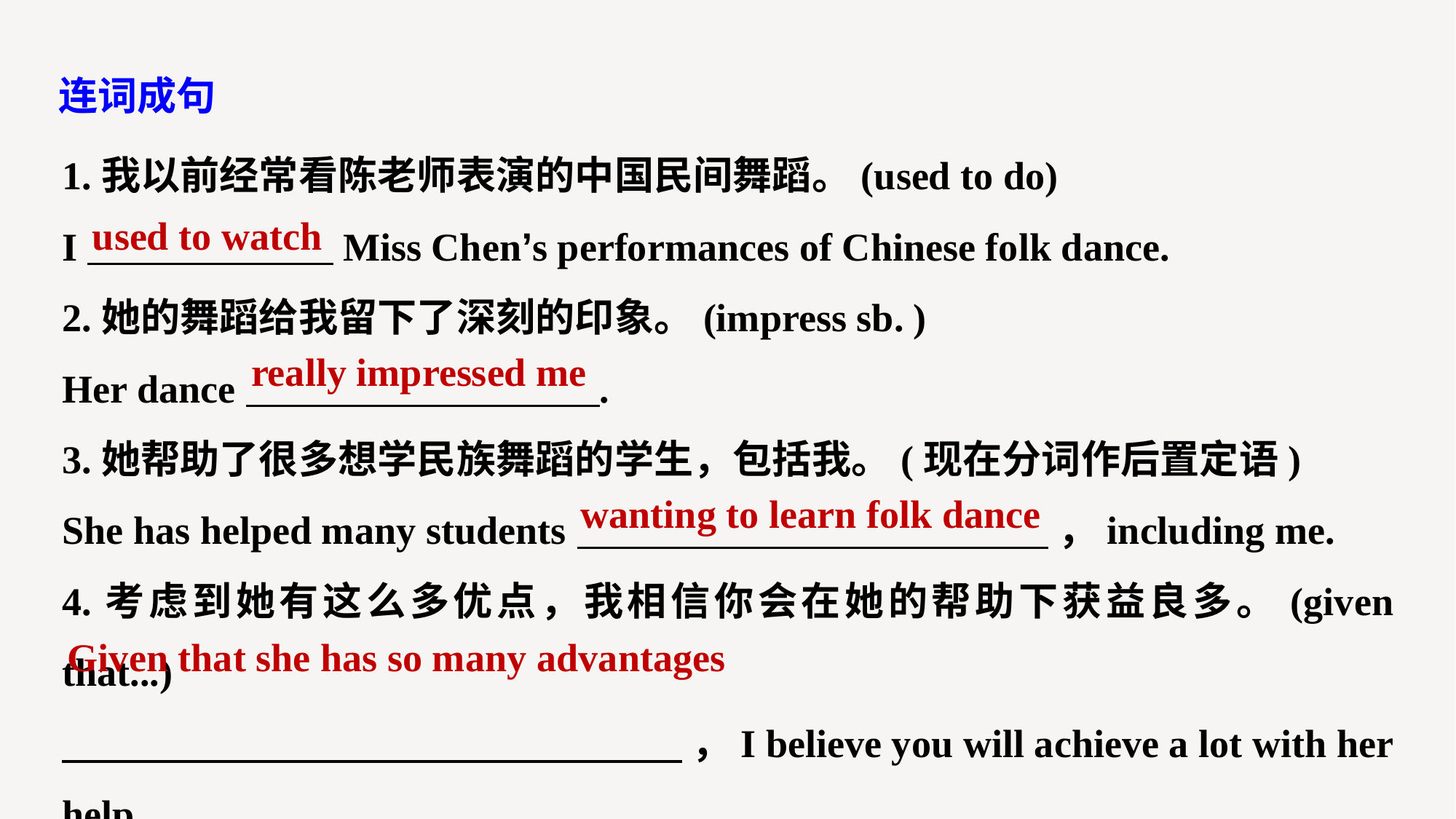

连词成句
1.我以前经常看陈老师表演的中国民间舞蹈。(used to do)
I                           Miss Chen’s performances of Chinese folk dance.
2.她的舞蹈给我留下了深刻的印象。(impress sb. )
Her dance                                     .
3.她帮助了很多想学民族舞蹈的学生，包括我。(现在分词作后置定语)
She has helped many students                                                 ，including me.
4.考虑到她有这么多优点，我相信你会在她的帮助下获益良多。(given that...)
                                                                     ，I believe you will achieve a lot with her help.
used to watch
really impressed me
wanting to learn folk dance
Given that she has so many advantages